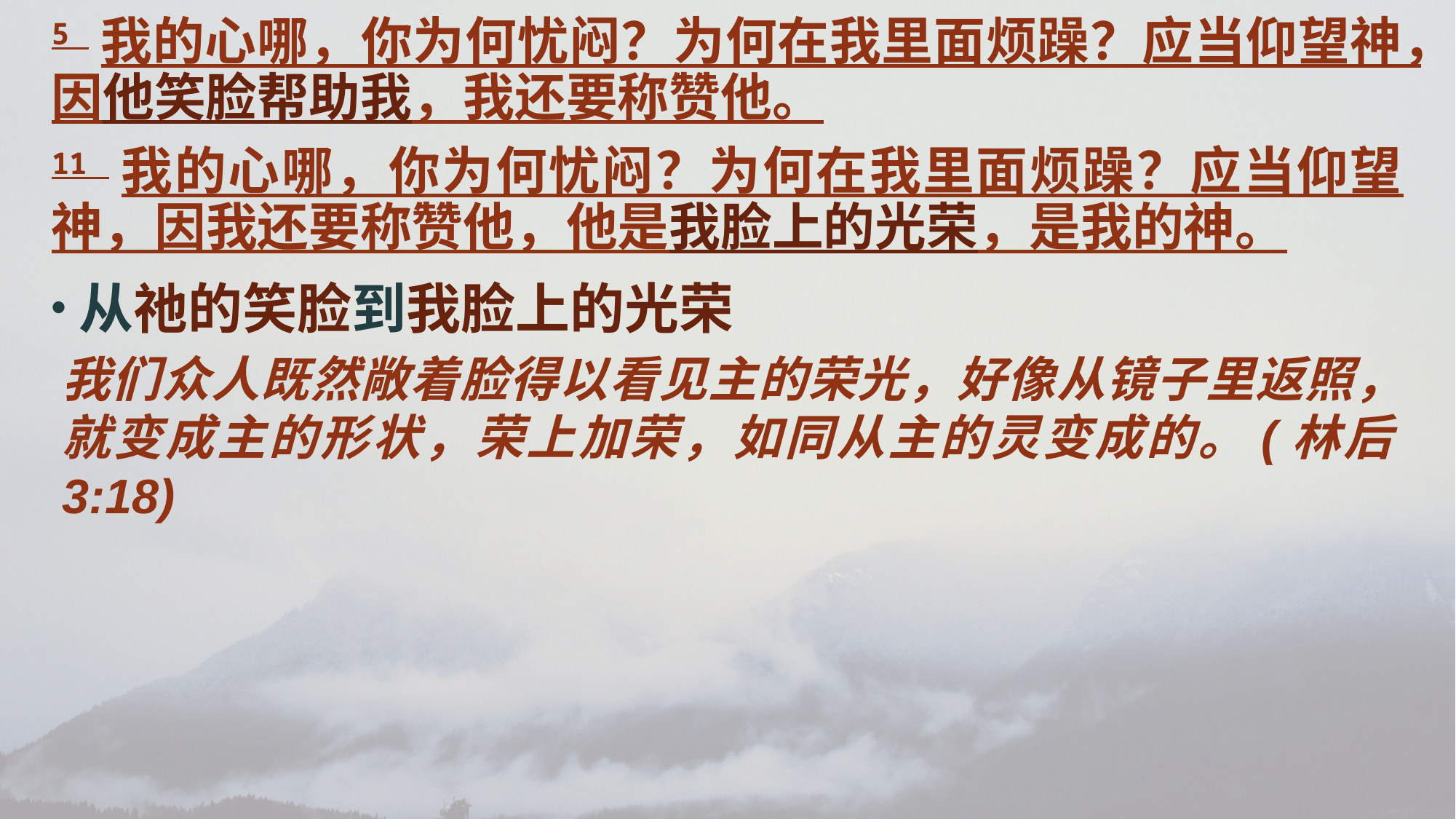

5 我的心哪，你为何忧闷？为何在我里面烦躁？应当仰望神，因他笑脸帮助我，我还要称赞他。
11 我的心哪，你为何忧闷？为何在我里面烦躁？应当仰望神，因我还要称赞他，他是我脸上的光荣，是我的神。
从祂的笑脸到我脸上的光荣
我们众人既然敞着脸得以看见主的荣光，好像从镜子里返照，就变成主的形状，荣上加荣，如同从主的灵变成的。(林后3:18)